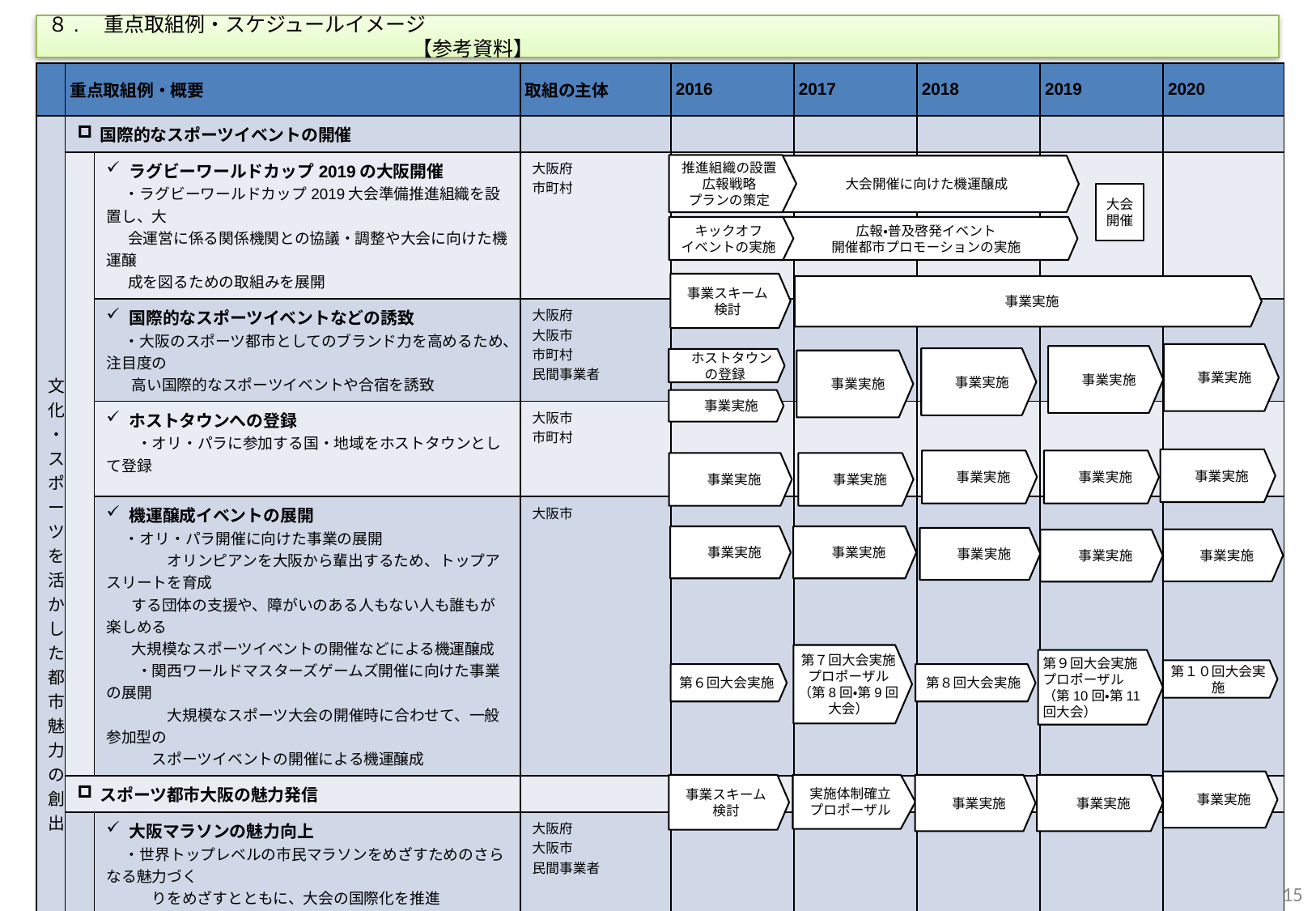

８.　重点取組例・スケジュールイメージ　　　　　　　　　　　　　　　　　　　　　　　　　　　　　　　　　　　　　　　　　　　　　　　　　　　　　　　　　　　【参考資料】
|  | 重点取組例・概要 |  | 取組の主体 | 2016 | 2017 | 2018 | 2019 | 2020 |
| --- | --- | --- | --- | --- | --- | --- | --- | --- |
| 文化・スポーツを活かした都市魅力の創出 | 国際的なスポーツイベントの開催 |  |  |  |  |  |  |  |
|  |  | ラグビーワールドカップ2019の大阪開催 ・ラグビーワールドカップ2019大会準備推進組織を設置し、大 会運営に係る関係機関との協議・調整や大会に向けた機運醸 成を図るための取組みを展開 | 大阪府 市町村 |  |  |  |  |  |
|  |  | 国際的なスポーツイベントなどの誘致 ・大阪のスポーツ都市としてのブランド力を高めるため、注目度の 高い国際的なスポーツイベントや合宿を誘致 | 大阪府 大阪市 市町村 民間事業者 |  |  |  |  |  |
|  |  | ホストタウンへの登録 　　・オリ・パラに参加する国・地域をホストタウンとして登録 | 大阪市 市町村 |  |  |  |  |  |
|  |  | 機運醸成イベントの展開 ・オリ・パラ開催に向けた事業の展開 　　　　オリンピアンを大阪から輩出するため、トップアスリートを育成 する団体の支援や、障がいのある人もない人も誰もが楽しめる 大規模なスポーツイベントの開催などによる機運醸成 　　・関西ワールドマスターズゲームズ開催に向けた事業の展開 　　　　大規模なスポーツ大会の開催時に合わせて、一般参加型の 　　　スポーツイベントの開催による機運醸成 | 大阪市 |  |  |  |  |  |
|  | スポーツ都市大阪の魅力発信 |  |  |  |  |  |  |  |
|  |  | 大阪マラソンの魅力向上 ・世界トップレベルの市民マラソンをめざすためのさらなる魅力づく 　　　りをめざすとともに、大会の国際化を推進 | 大阪府 大阪市 民間事業者 |  |  |  |  |  |
|  |  | スポーツツーリズムの推進 ・ランドマークなど大阪のブランド力を活用したスポーツイベントを 誘致・開催 ・プロスポーツチームと連携した都市魅力の発信、観光振興に 　　　つながる取組を推進 | 大阪府 大阪市 大阪観光局 民間事業者 |  |  |  |  |  |
推進組織の設置
広報戦略
プランの策定
大会開催に向けた機運醸成
大会
開催
キックオフ
イベントの実施
広報・普及啓発イベント
開催都市プロモーションの実施
事業スキーム
検討
　事業実施
　事業実施
　事業実施
　事業実施
　ホストタウンの登録
　事業実施
　事業実施
　事業実施
　事業実施
　事業実施
　事業実施
　事業実施
　事業実施
　事業実施
　事業実施
　事業実施
　事業実施
第７回大会実施
プロポーザル（第8回・第9回大会）
第９回大会実施
プロポーザル（第10回・第11回大会）
第１０回大会実施
第６回大会実施
第８回大会実施
　事業実施
事業スキーム
検討
実施体制確立
プロポーザル
　事業実施
　事業実施
15